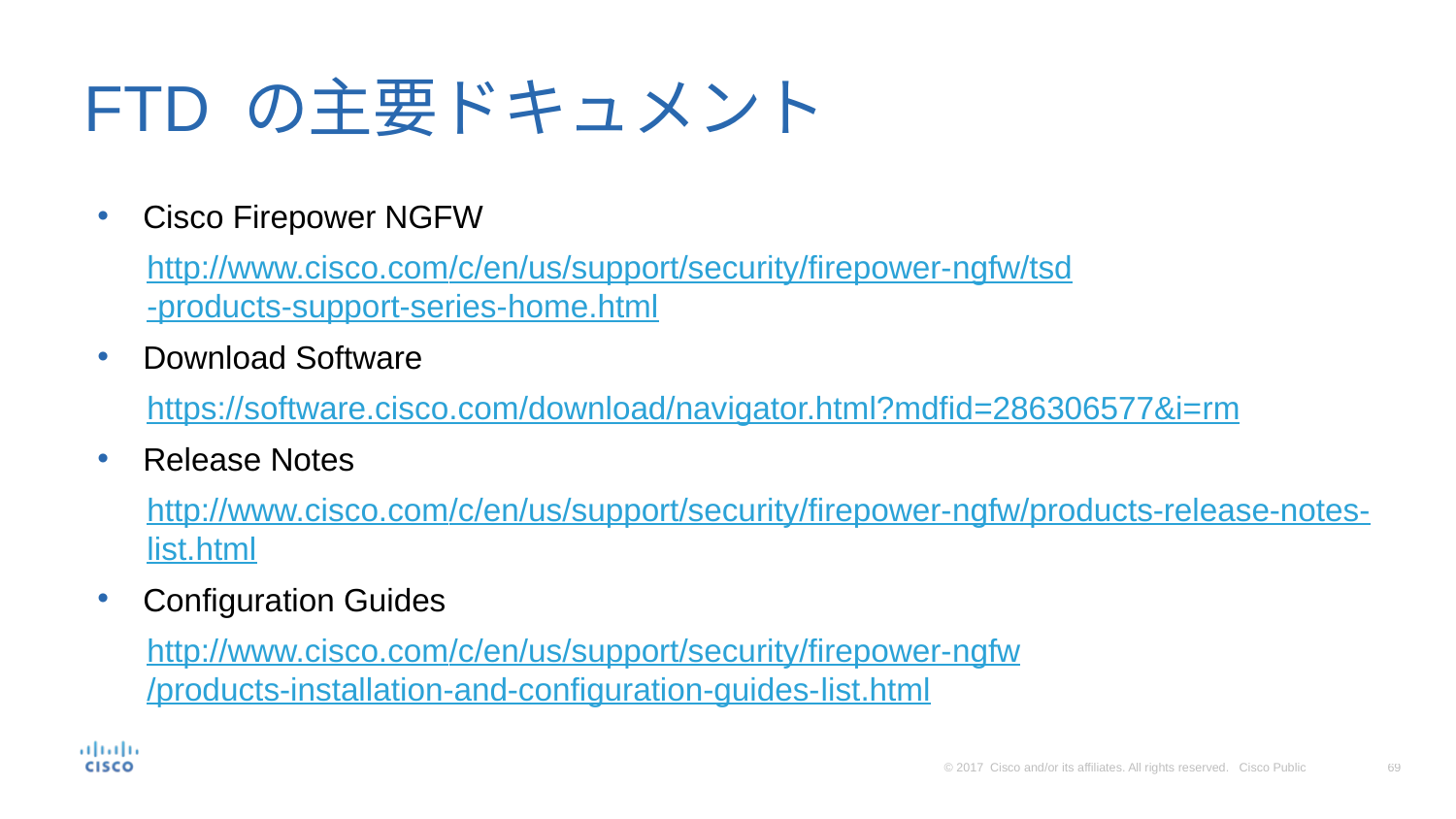

# FTD の主要ドキュメント
Cisco Firepower NGFW
http://www.cisco.com/c/en/us/support/security/firepower-ngfw/tsd-products-support-series-home.html
Download Software
https://software.cisco.com/download/navigator.html?mdfid=286306577&i=rm
Release Notes
http://www.cisco.com/c/en/us/support/security/firepower-ngfw/products-release-notes-list.html
Configuration Guides
http://www.cisco.com/c/en/us/support/security/firepower-ngfw/products-installation-and-configuration-guides-list.html